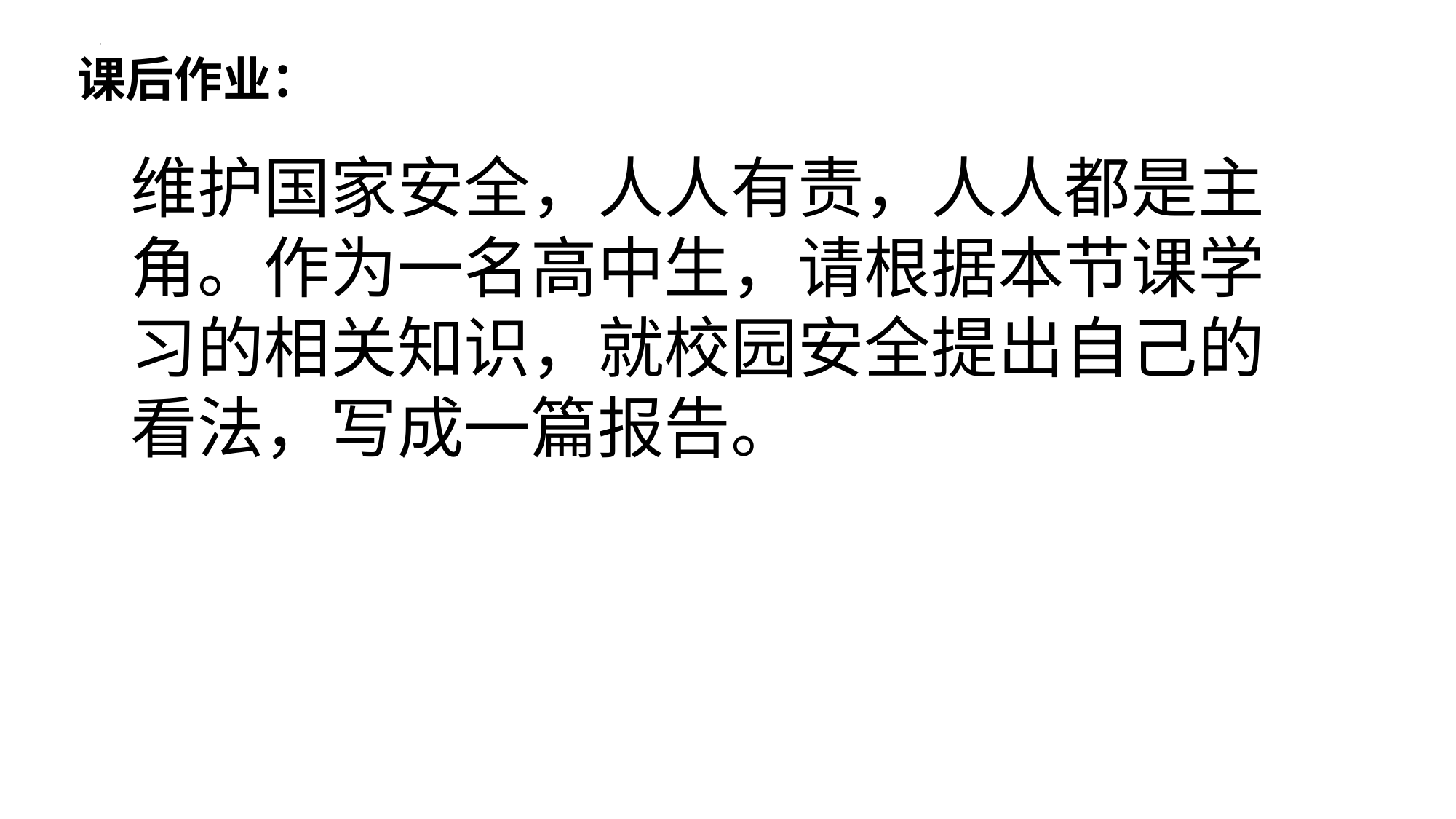

课后作业：
维护国家安全，人人有责，人人都是主角。作为一名高中生，请根据本节课学习的相关知识，就校园安全提出自己的看法，写成一篇报告。